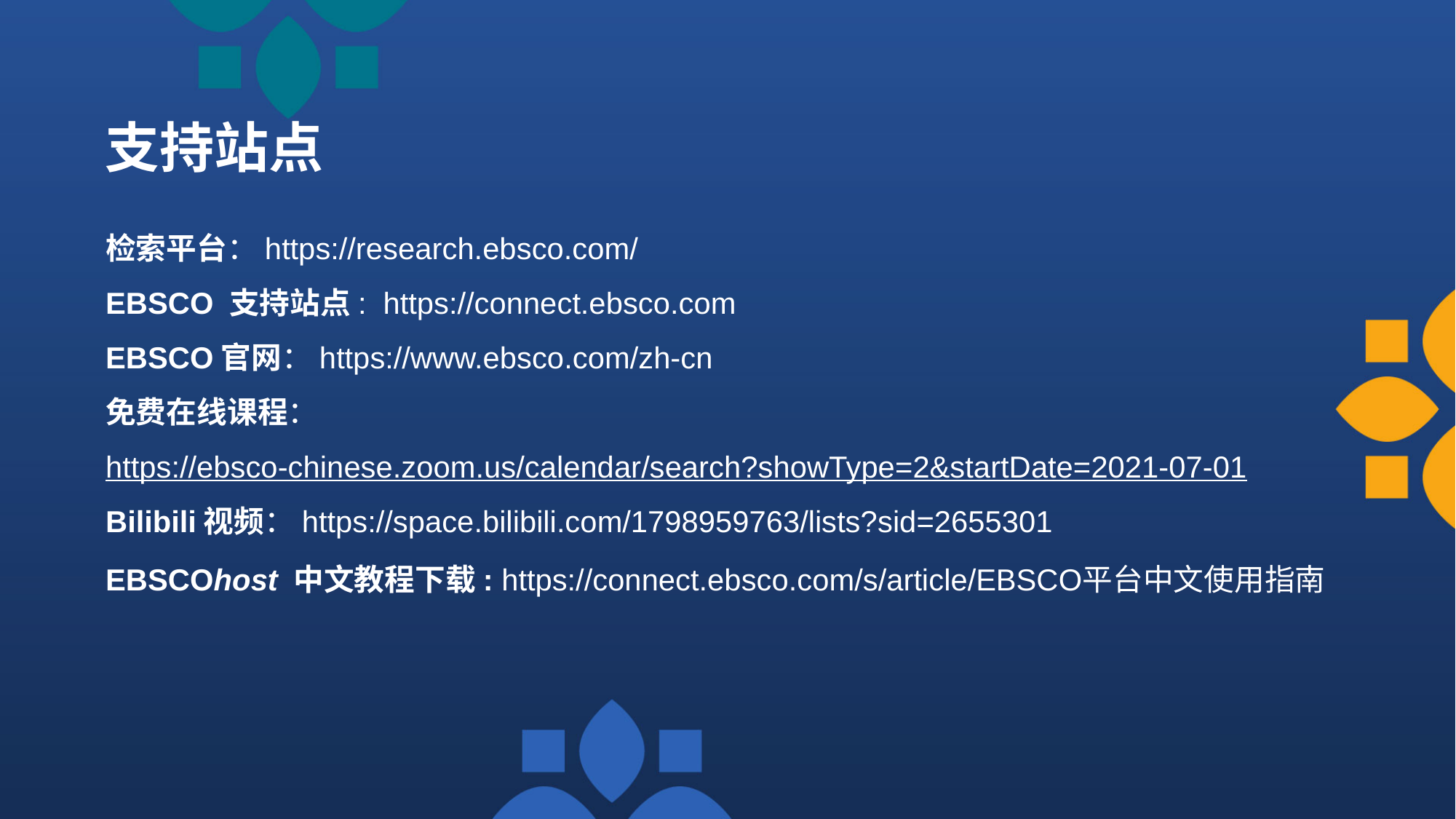

支持站点
# 检索平台：https://research.ebsco.com/ EBSCO 支持站点:  https://connect.ebsco.com EBSCO官网：https://www.ebsco.com/zh-cn 免费在线课程：https://ebsco-chinese.zoom.us/calendar/search?showType=2&startDate=2021-07-01 Bilibili视频：https://space.bilibili.com/1798959763/lists?sid=2655301 EBSCOhost 中文教程下载: https://connect.ebsco.com/s/article/EBSCO平台中文使用指南